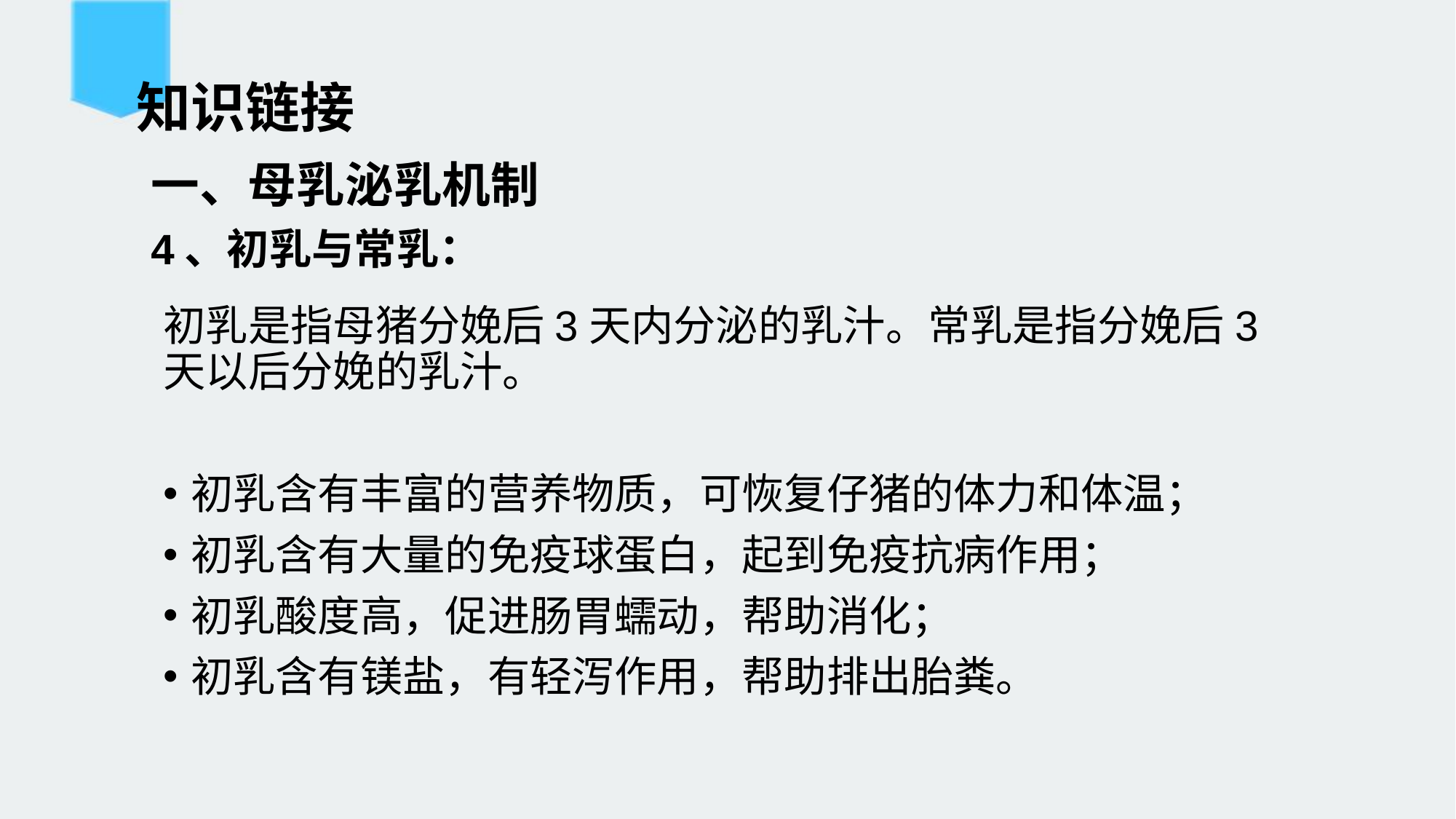

知识链接
一、母乳泌乳机制
4、初乳与常乳：
初乳是指母猪分娩后3天内分泌的乳汁。常乳是指分娩后3天以后分娩的乳汁。

初乳含有丰富的营养物质，可恢复仔猪的体力和体温；
初乳含有大量的免疫球蛋白，起到免疫抗病作用；
初乳酸度高，促进肠胃蠕动，帮助消化；
初乳含有镁盐，有轻泻作用，帮助排出胎粪。